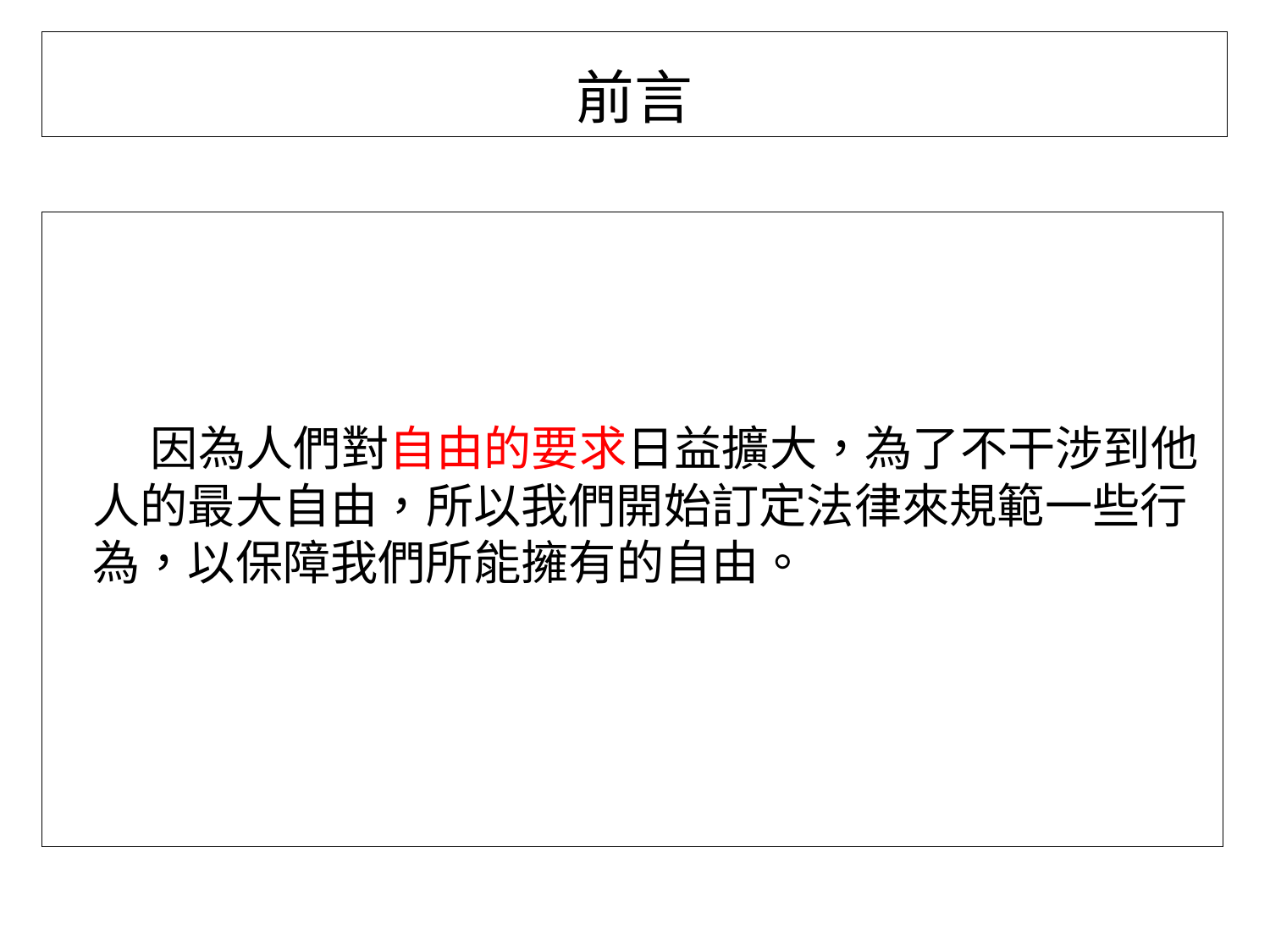

前言

        因為人們對自由的要求日益擴大，為了不干涉到他人的最大自由，所以我們開始訂定法律來規範一些行為，以保障我們所能擁有的自由。